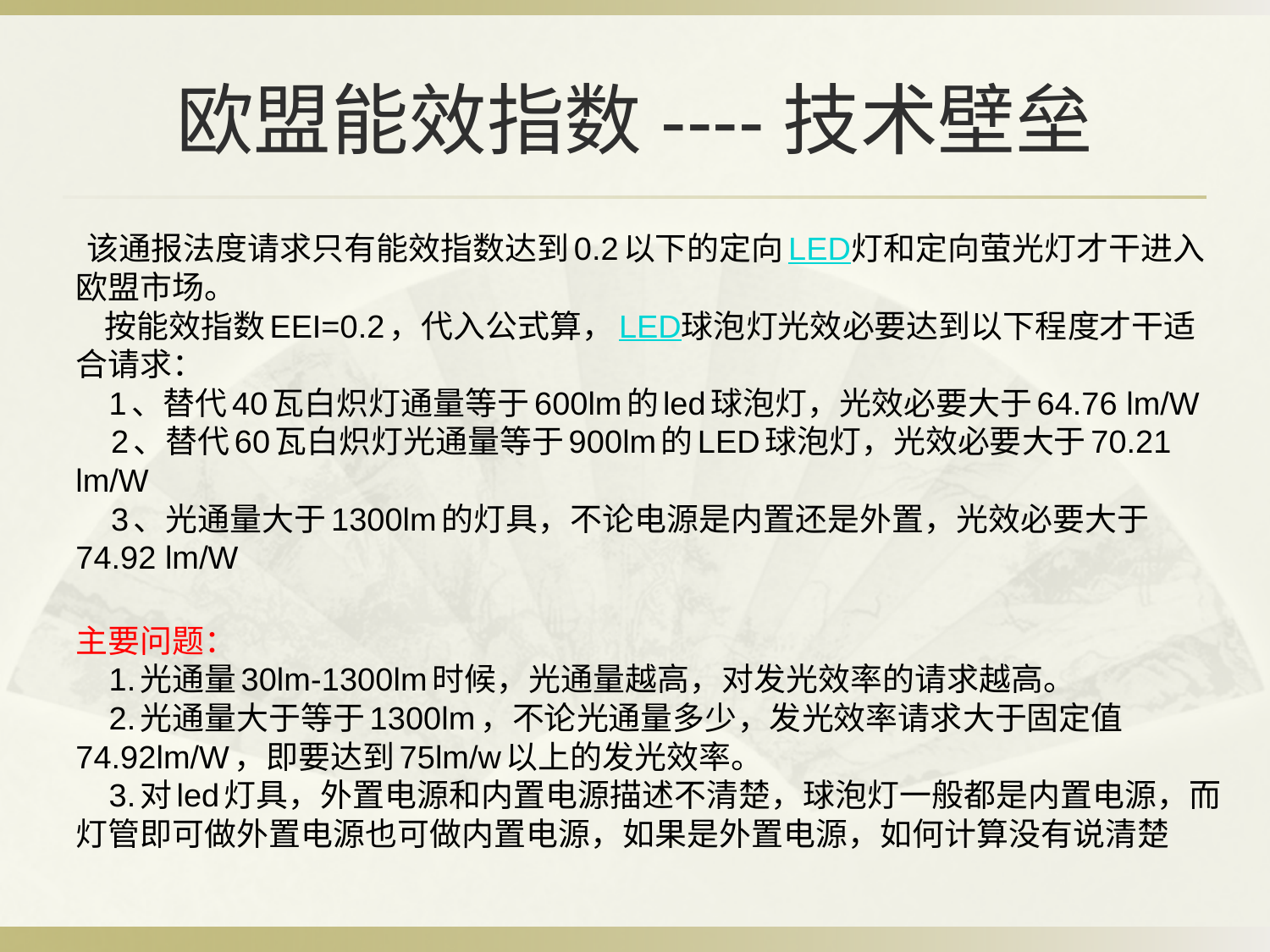

# 欧盟能效指数----技术壁垒
       该通报法度请求只有能效指数达到0.2以下的定向LED灯和定向萤光灯才干进入欧盟市场。
    按能效指数EEI=0.2，代入公式算，LED球泡灯光效必要达到以下程度才干适合请求：
    1、替代40瓦白炽灯通量等于600lm的led球泡灯，光效必要大于64.76 lm/W
    2、替代60瓦白炽灯光通量等于900lm的LED球泡灯，光效必要大于70.21 lm/W
    3、光通量大于1300lm的灯具，不论电源是内置还是外置，光效必要大于74.92 lm/W
主要问题：
    1.光通量30lm-1300lm时候，光通量越高，对发光效率的请求越高。
    2.光通量大于等于1300lm，不论光通量多少，发光效率请求大于固定值74.92lm/W，即要达到75lm/w以上的发光效率。
    3.对led灯具，外置电源和内置电源描述不清楚，球泡灯一般都是内置电源，而灯管即可做外置电源也可做内置电源，如果是外置电源，如何计算没有说清楚